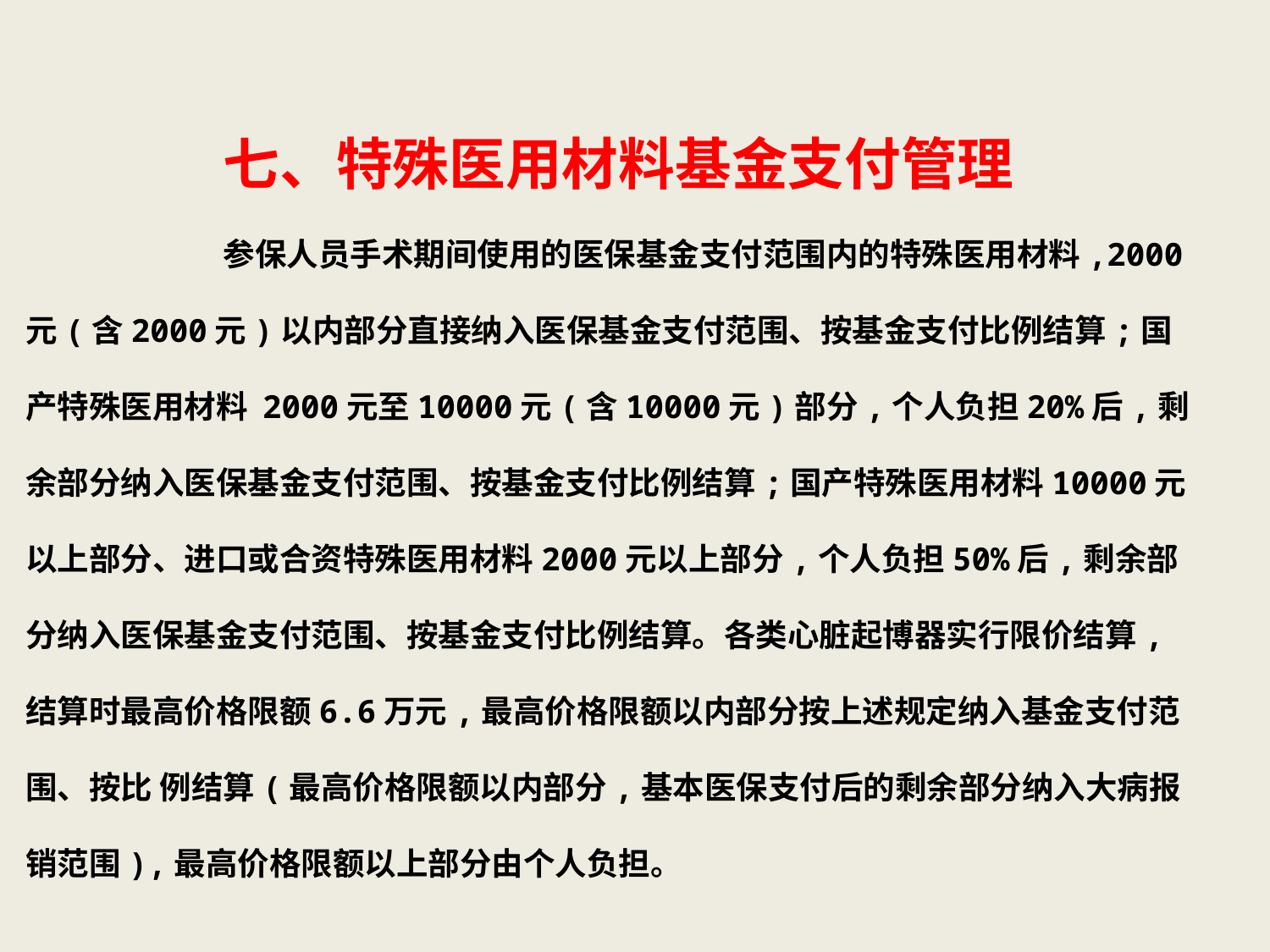

七、特殊医用材料基金支付管理
参保人员手术期间使用的医保基金支付范围内的特殊医用材料,2000元(含2000元)以内部分直接纳入医保基金支付范围、按基金支付比例结算;国产特殊医用材料 2000元至10000元(含10000元)部分,个人负担20%后,剩余部分纳入医保基金支付范围、按基金支付比例结算;国产特殊医用材料10000元以上部分、进口或合资特殊医用材料2000元以上部分,个人负担50%后,剩余部分纳入医保基金支付范围、按基金支付比例结算。各类心脏起博器实行限价结算,结算时最高价格限额6.6万元,最高价格限额以内部分按上述规定纳入基金支付范围、按比 例结算(最高价格限额以内部分,基本医保支付后的剩余部分纳入大病报销范围),最高价格限额以上部分由个人负担。